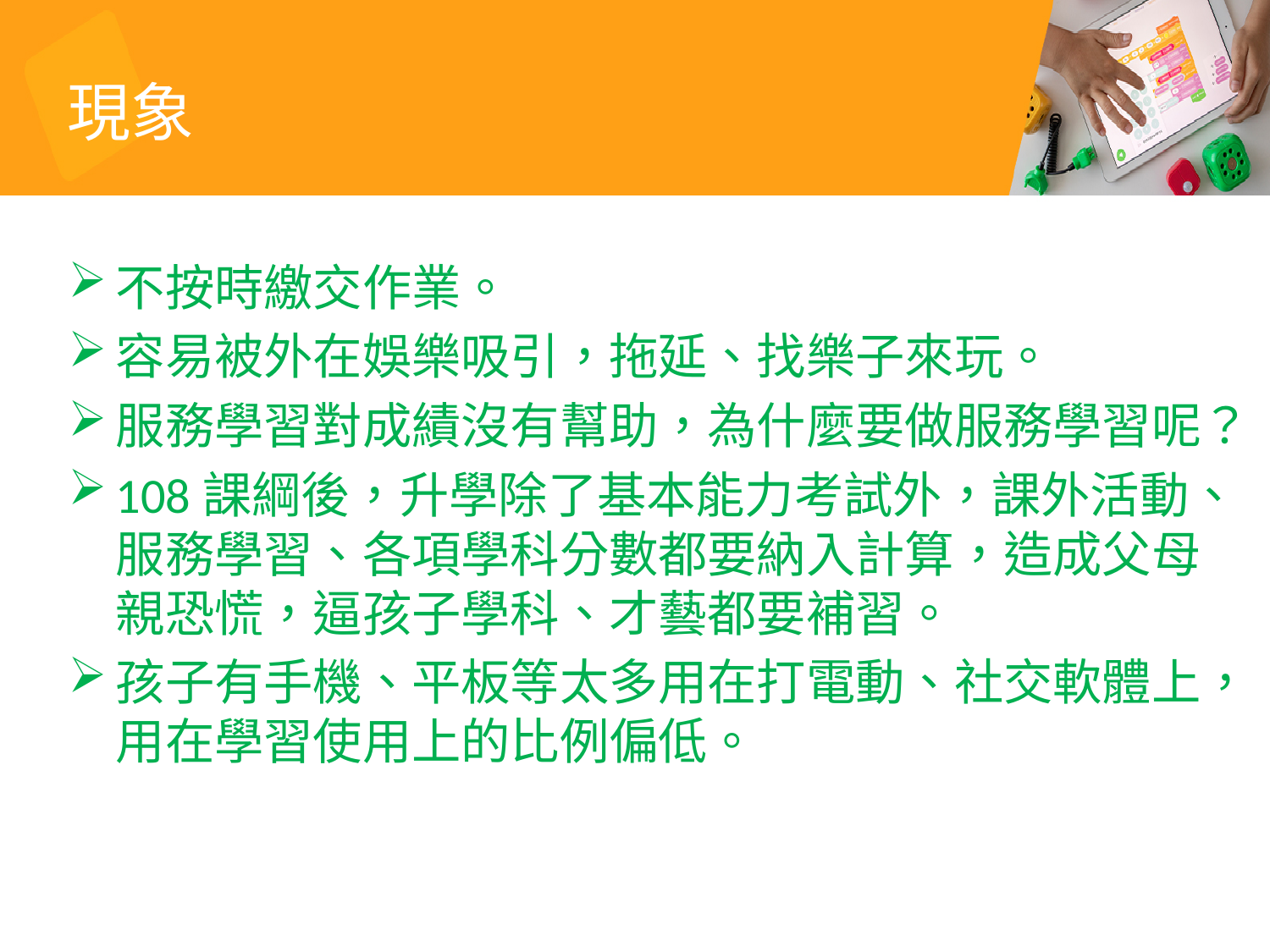

# 現象
不按時繳交作業。
容易被外在娛樂吸引，拖延、找樂子來玩。
服務學習對成績沒有幫助，為什麼要做服務學習呢？
108課綱後，升學除了基本能力考試外，課外活動、服務學習、各項學科分數都要納入計算，造成父母親恐慌，逼孩子學科、才藝都要補習。
孩子有手機、平板等太多用在打電動、社交軟體上，用在學習使用上的比例偏低。